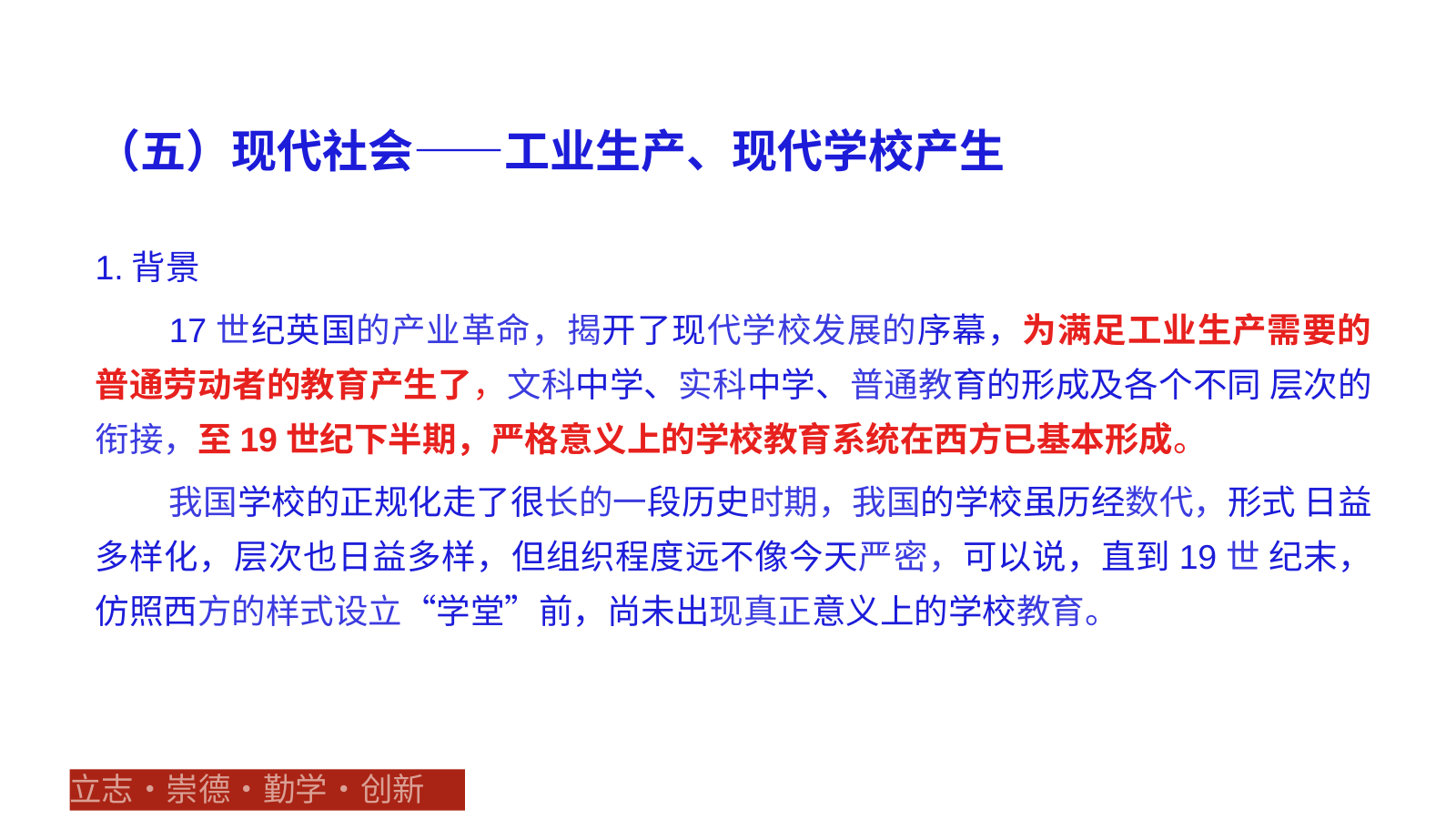

（五）现代社会——工业生产、现代学校产生
1.背景
17世纪英国的产业革命，揭开了现代学校发展的序幕，为满足工业生产需要的普通劳动者的教育产生了，文科中学、实科中学、普通教育的形成及各个不同 层次的衔接，至19世纪下半期，严格意义上的学校教育系统在西方已基本形成。
我国学校的正规化走了很长的一段历史时期，我国的学校虽历经数代，形式 日益多样化，层次也日益多样，但组织程度远不像今天严密，可以说，直到19世 纪末，仿照西方的样式设立“学堂”前，尚未出现真正意义上的学校教育。
立志•崇德•勤学•创新